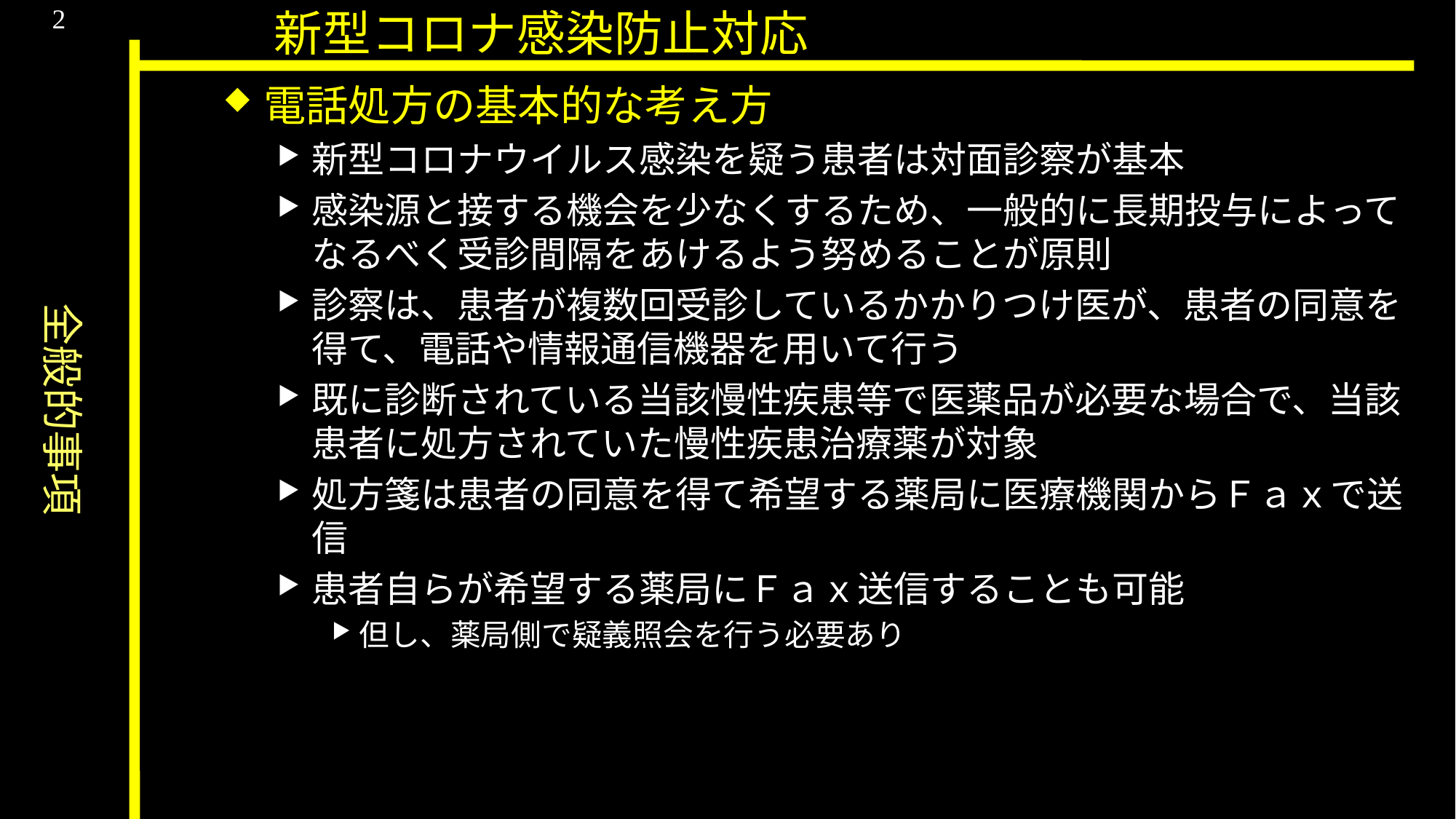

全般的事項
新型コロナ感染防止対応
2

電話処方の基本的な考え方
新型コロナウイルス感染を疑う患者は対面診察が基本
感染源と接する機会を少なくするため、一般的に長期投与によってなるべく受診間隔をあけるよう努めることが原則
診察は、患者が複数回受診しているかかりつけ医が、患者の同意を得て、電話や情報通信機器を用いて行う
既に診断されている当該慢性疾患等で医薬品が必要な場合で、当該患者に処方されていた慢性疾患治療薬が対象
処方箋は患者の同意を得て希望する薬局に医療機関からＦａｘで送信
患者自らが希望する薬局にＦａｘ送信することも可能
但し、薬局側で疑義照会を行う必要あり